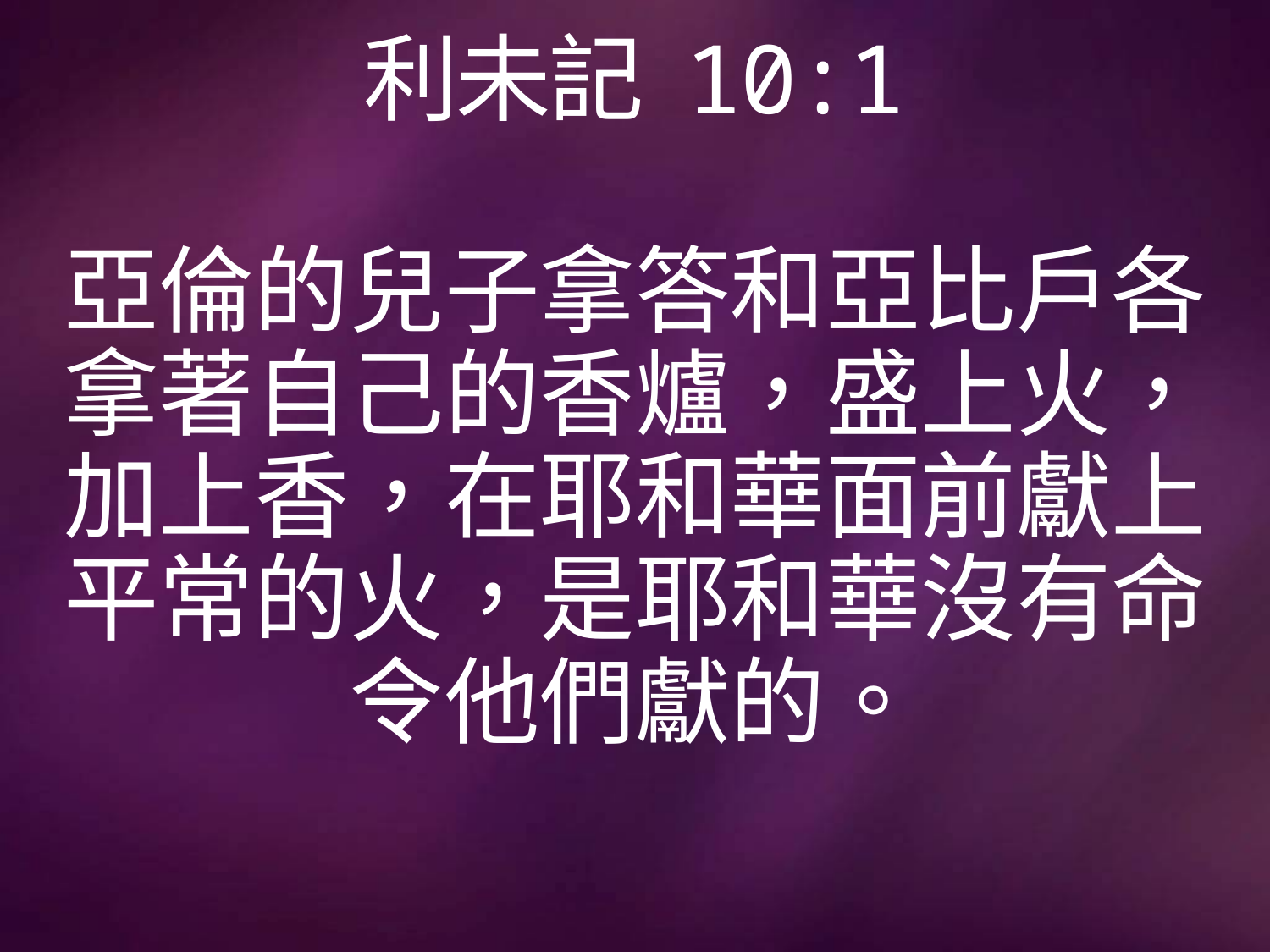

# 利未記 10:1
亞倫的兒子拿答和亞比戶各拿著自己的香爐，盛上火，加上香，在耶和華面前獻上平常的火，是耶和華沒有命令他們獻的。